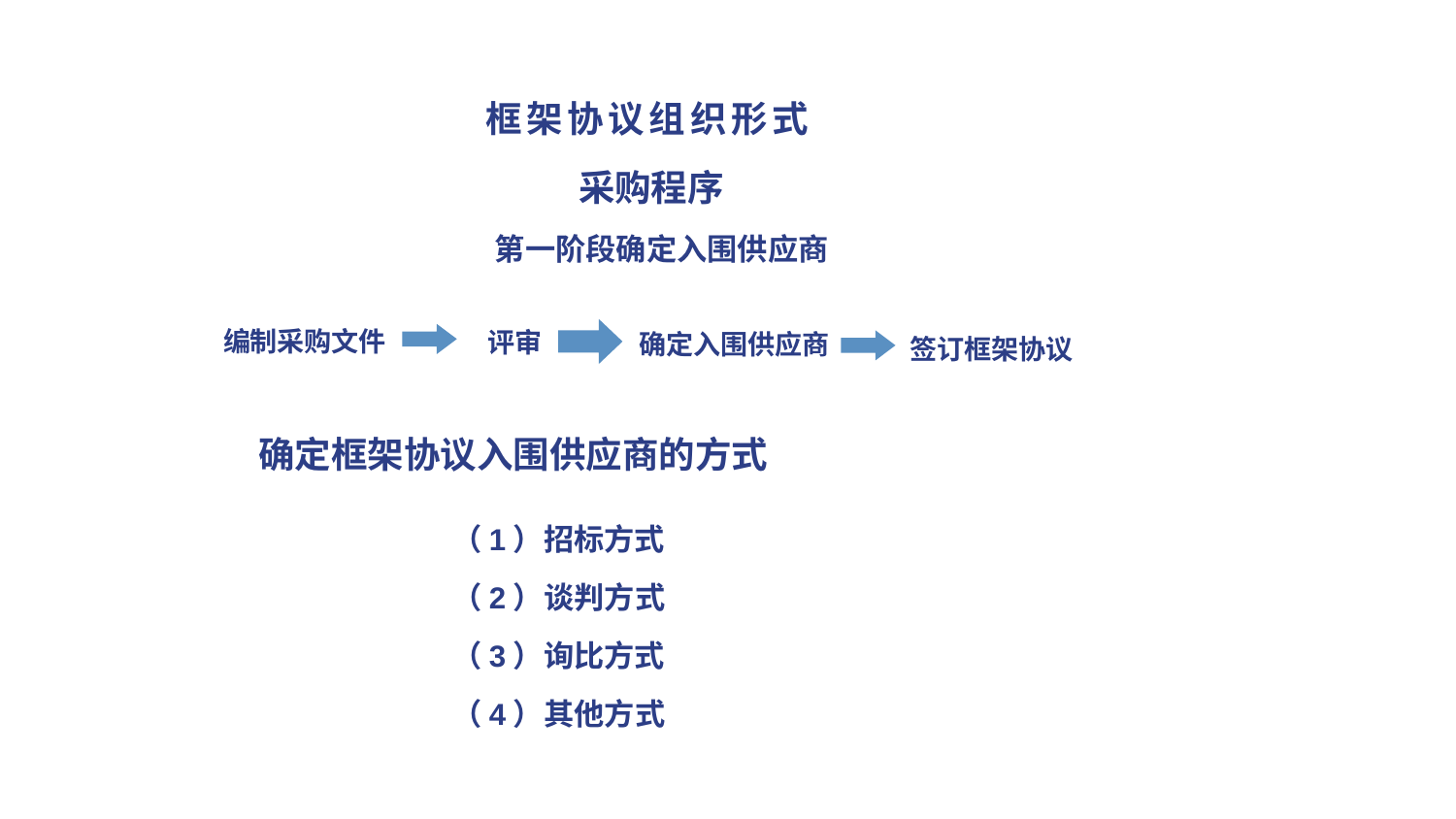

框架协议组织形式
#

采购程序
第一阶段确定入围供应商

编制采购文件
评审

确定入围供应商

签订框架协议

 确定框架协议入围供应商的方式
（1）招标方式
（2）谈判方式
（3）询比方式
（4）其他方式